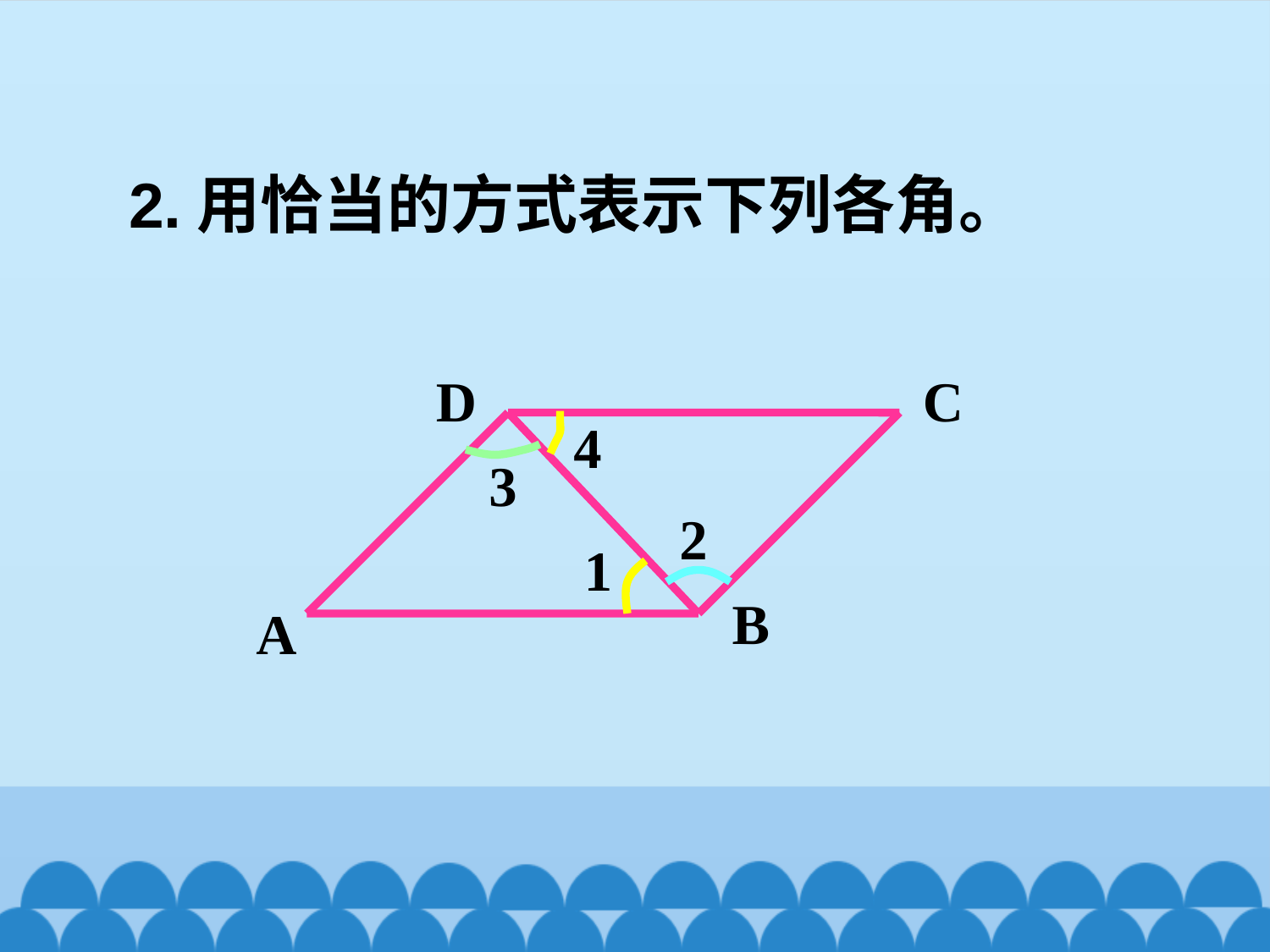

2.用恰当的方式表示下列各角。
D
C

B
A

4

3
2

1